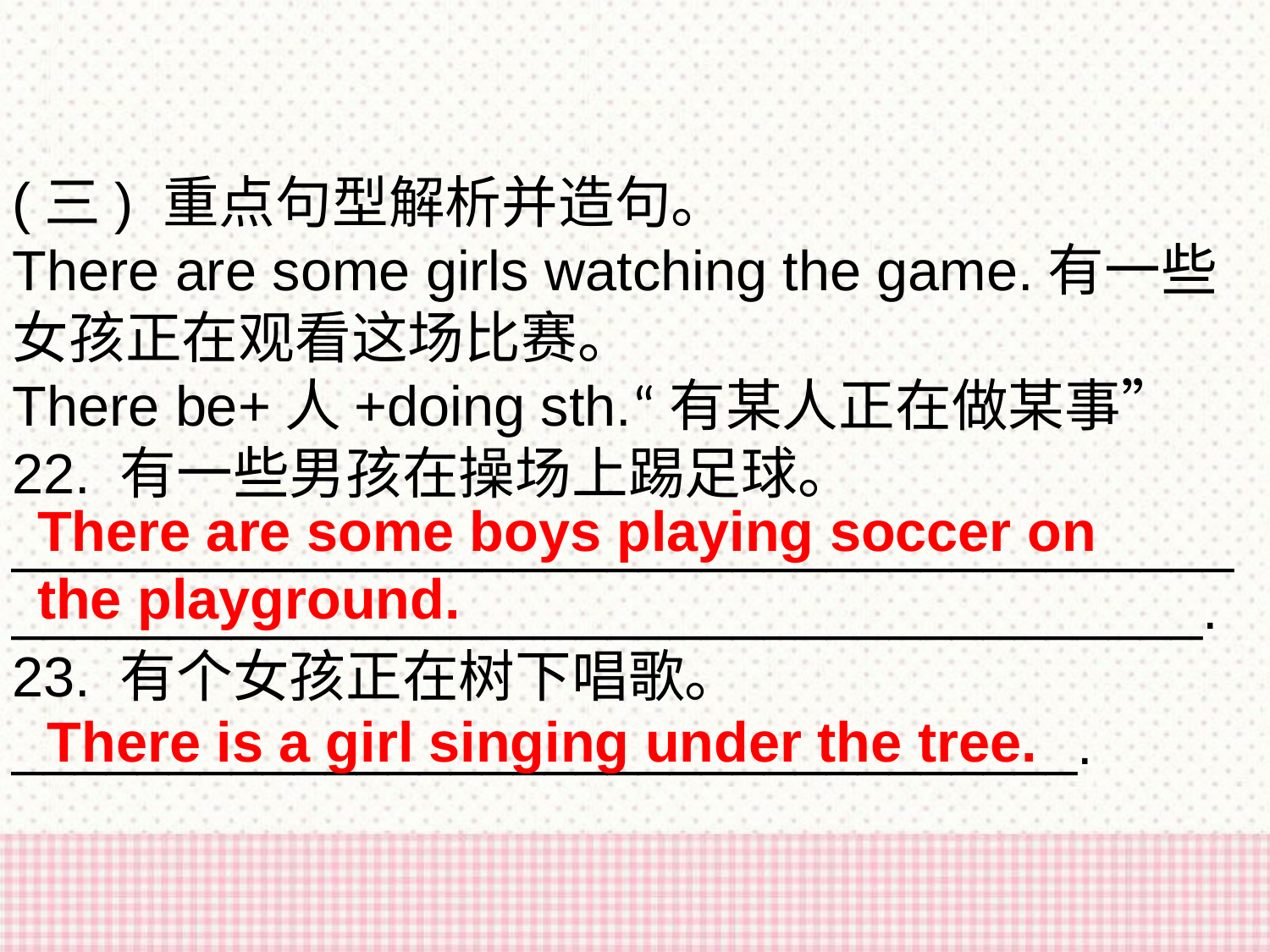

(三) 重点句型解析并造句。
There are some girls watching the game.有一些女孩正在观看这场比赛。
There be+人+doing sth.“有某人正在做某事”
22. 有一些男孩在操场上踢足球。
_____________________________________________________________________________.
23. 有个女孩正在树下唱歌。
__________________________________.
There are some boys playing soccer on the playground.
There is a girl singing under the tree.